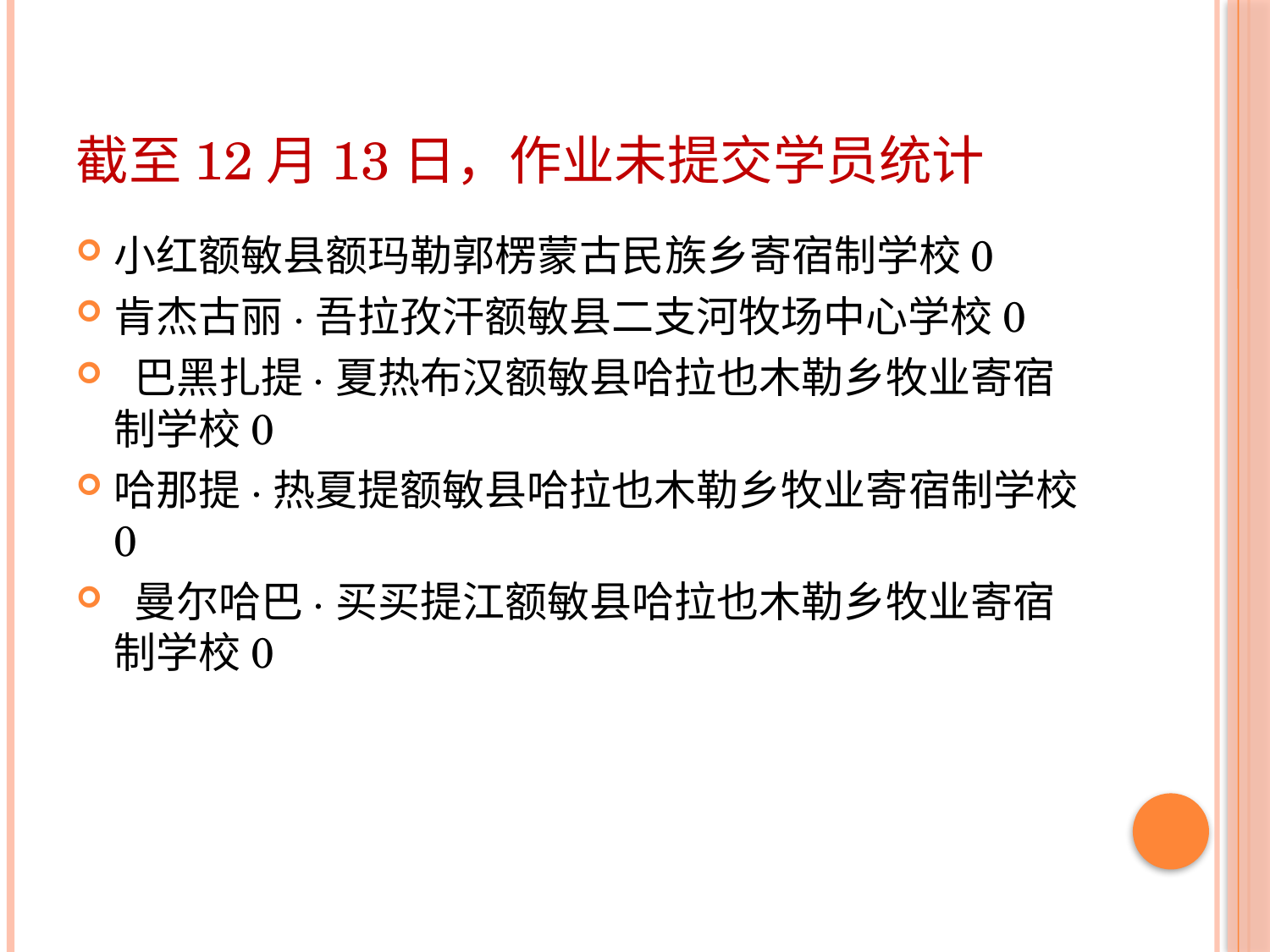

# 截至12月13日，作业未提交学员统计
小红额敏县额玛勒郭楞蒙古民族乡寄宿制学校0
肯杰古丽·吾拉孜汗额敏县二支河牧场中心学校0
 巴黑扎提·夏热布汉额敏县哈拉也木勒乡牧业寄宿制学校0
哈那提·热夏提额敏县哈拉也木勒乡牧业寄宿制学校0
 曼尔哈巴·买买提江额敏县哈拉也木勒乡牧业寄宿制学校0